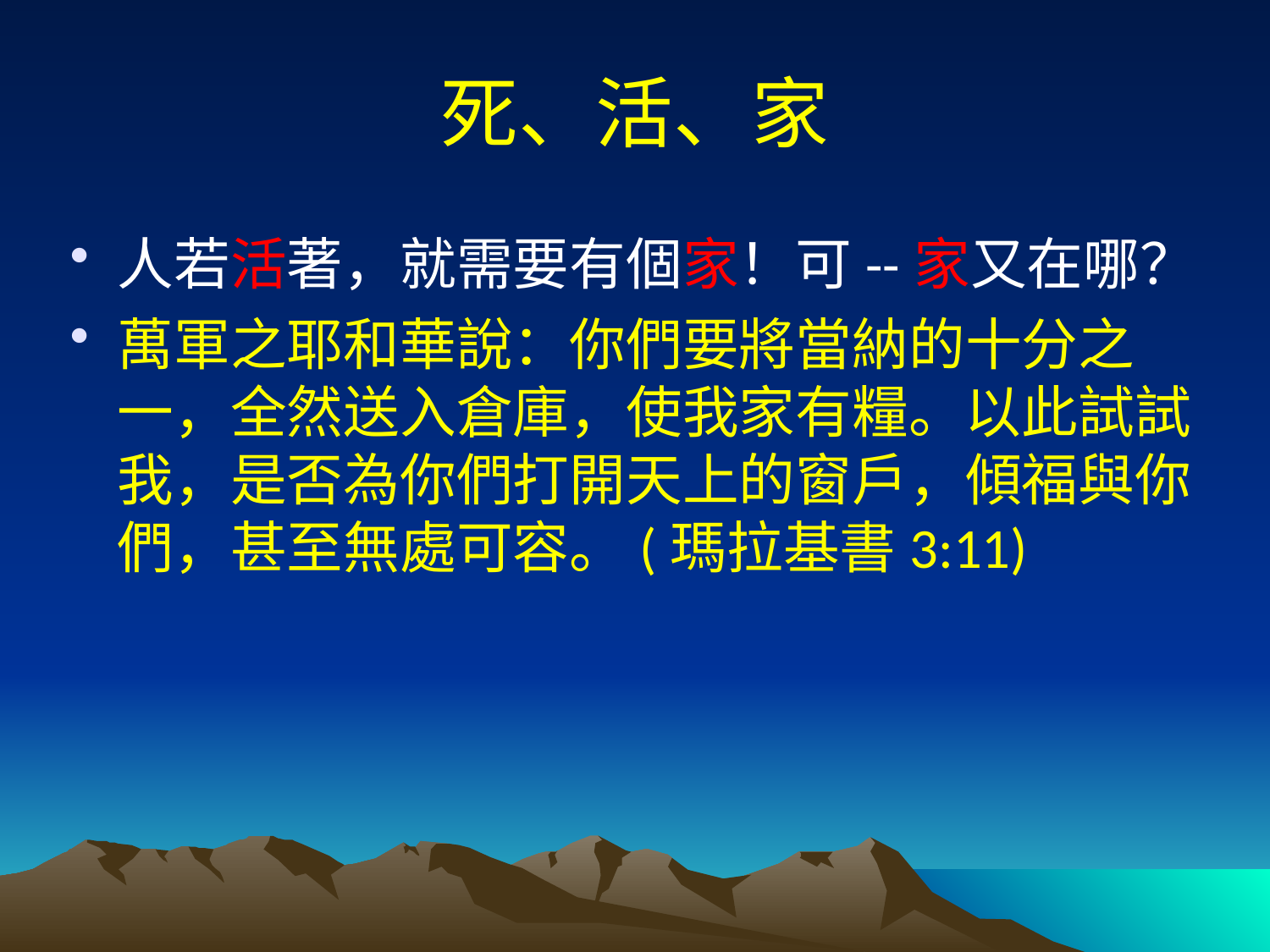

# 死、活、家
人若活著，就需要有個家！可--家又在哪？
萬軍之耶和華說：你們要將當納的十分之一，全然送入倉庫，使我家有糧。以此試試我，是否為你們打開天上的窗戶，傾福與你們，甚至無處可容。(瑪拉基書3:11)